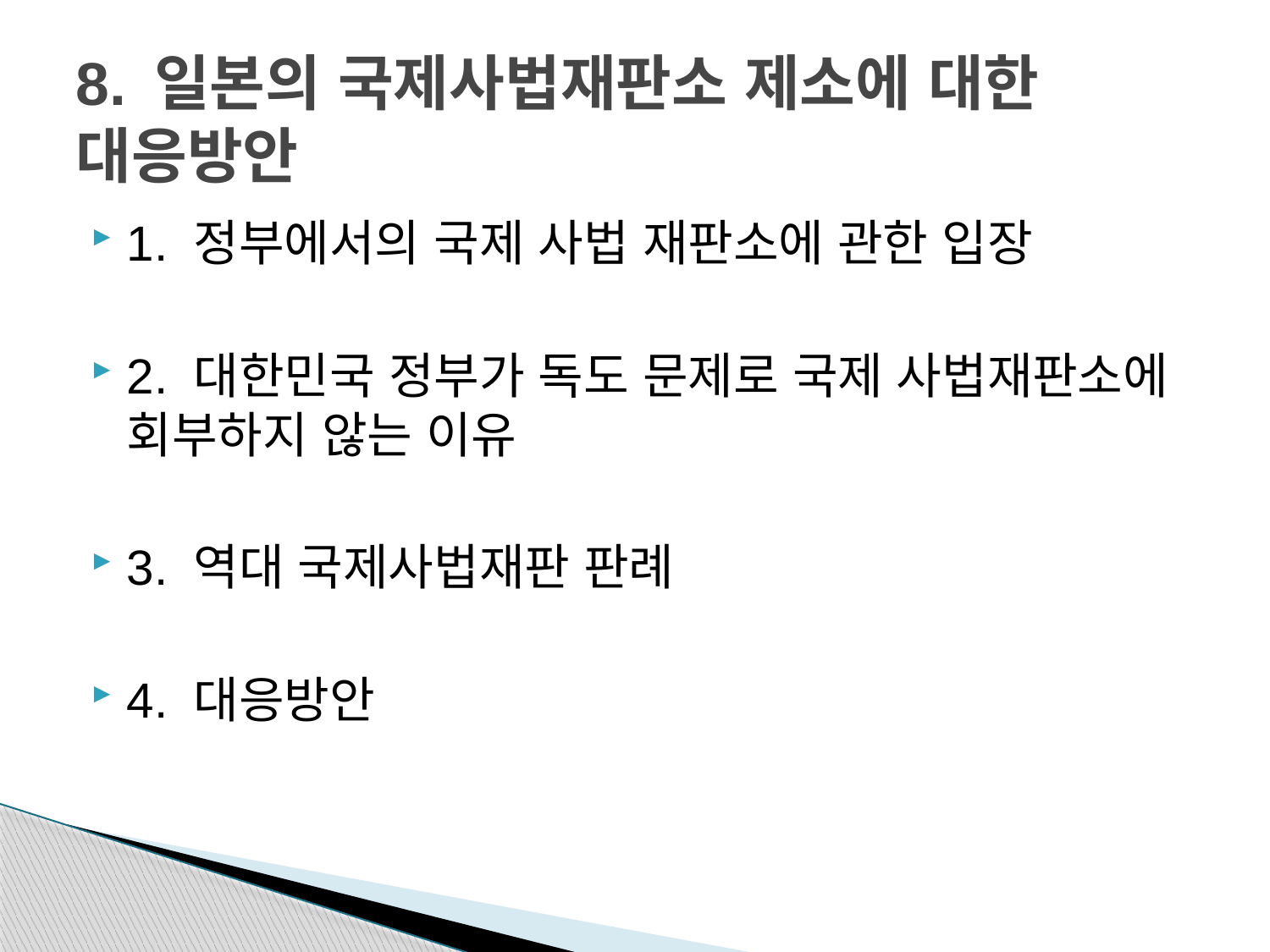

# 8. 일본의 국제사법재판소 제소에 대한 대응방안
1. 정부에서의 국제 사법 재판소에 관한 입장

2. 대한민국 정부가 독도 문제로 국제 사법재판소에 회부하지 않는 이유

3. 역대 국제사법재판 판례

4. 대응방안